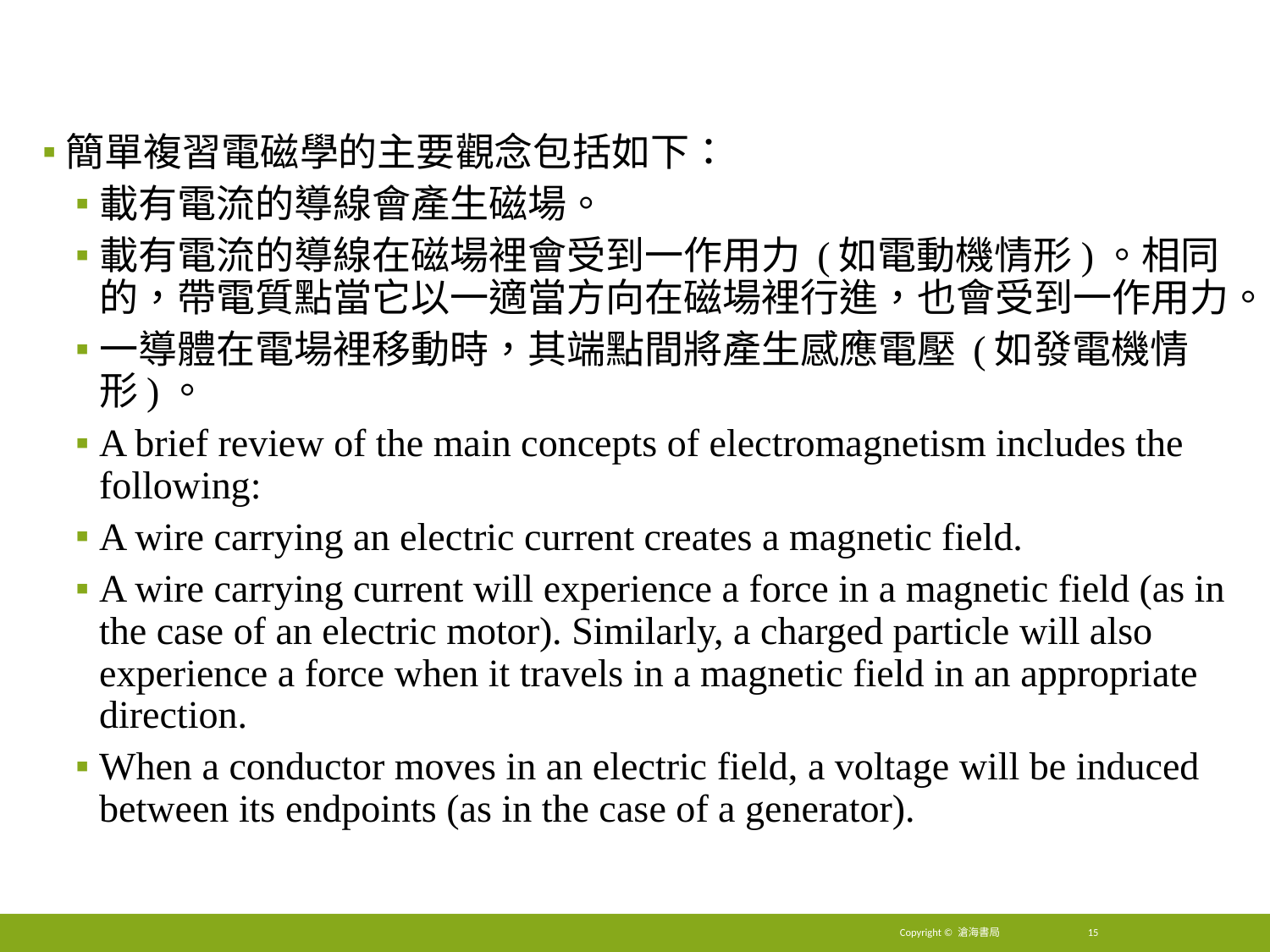

#
簡單複習電磁學的主要觀念包括如下：
載有電流的導線會產生磁場。
載有電流的導線在磁場裡會受到一作用力 (如電動機情形)。相同的，帶電質點當它以一適當方向在磁場裡行進，也會受到一作用力。
一導體在電場裡移動時，其端點間將產生感應電壓 (如發電機情形)。
A brief review of the main concepts of electromagnetism includes the following:
A wire carrying an electric current creates a magnetic field.
A wire carrying current will experience a force in a magnetic field (as in the case of an electric motor). Similarly, a charged particle will also experience a force when it travels in a magnetic field in an appropriate direction.
When a conductor moves in an electric field, a voltage will be induced between its endpoints (as in the case of a generator).
Copyright © 滄海書局
15